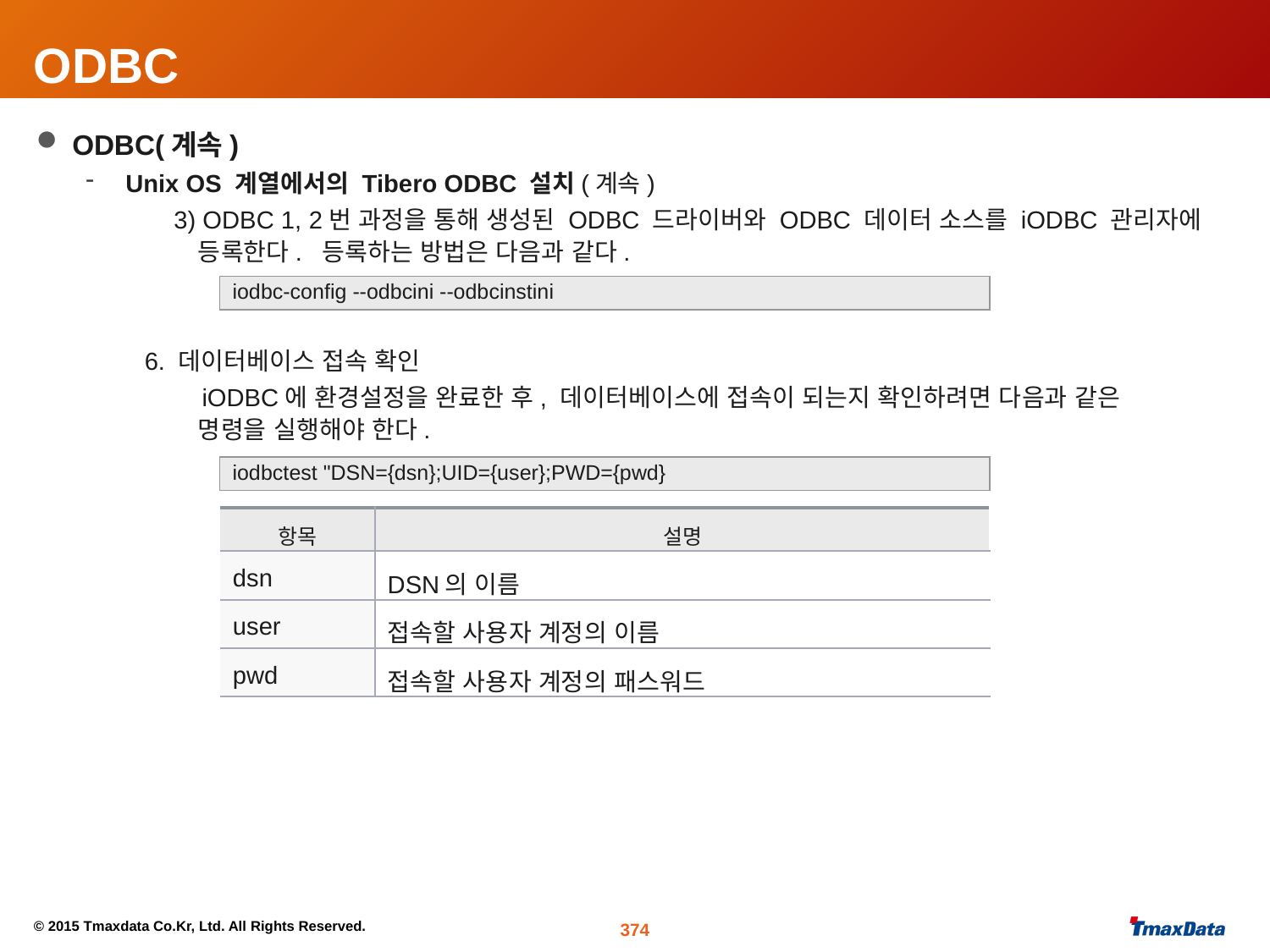

ODBC
 ODBC(계속)
Unix OS 계열에서의 Tibero ODBC 설치(계속)
3) ODBC 1, 2번 과정을 통해 생성된 ODBC 드라이버와 ODBC 데이터 소스를 iODBC 관리자에
       등록한다.  등록하는 방법은 다음과 같다.

   6. 데이터베이스 접속 확인
    iODBC에 환경설정을 완료한 후, 데이터베이스에 접속이 되는지 확인하려면 다음과 같은
       명령을 실행해야 한다.

iodbc-config --odbcini --odbcinstini
iodbctest "DSN={dsn};UID={user};PWD={pwd}
| 항목 | 설명 |
| --- | --- |
| dsn | DSN의 이름 |
| user | 접속할 사용자 계정의 이름 |
| pwd | 접속할 사용자 계정의 패스워드 |